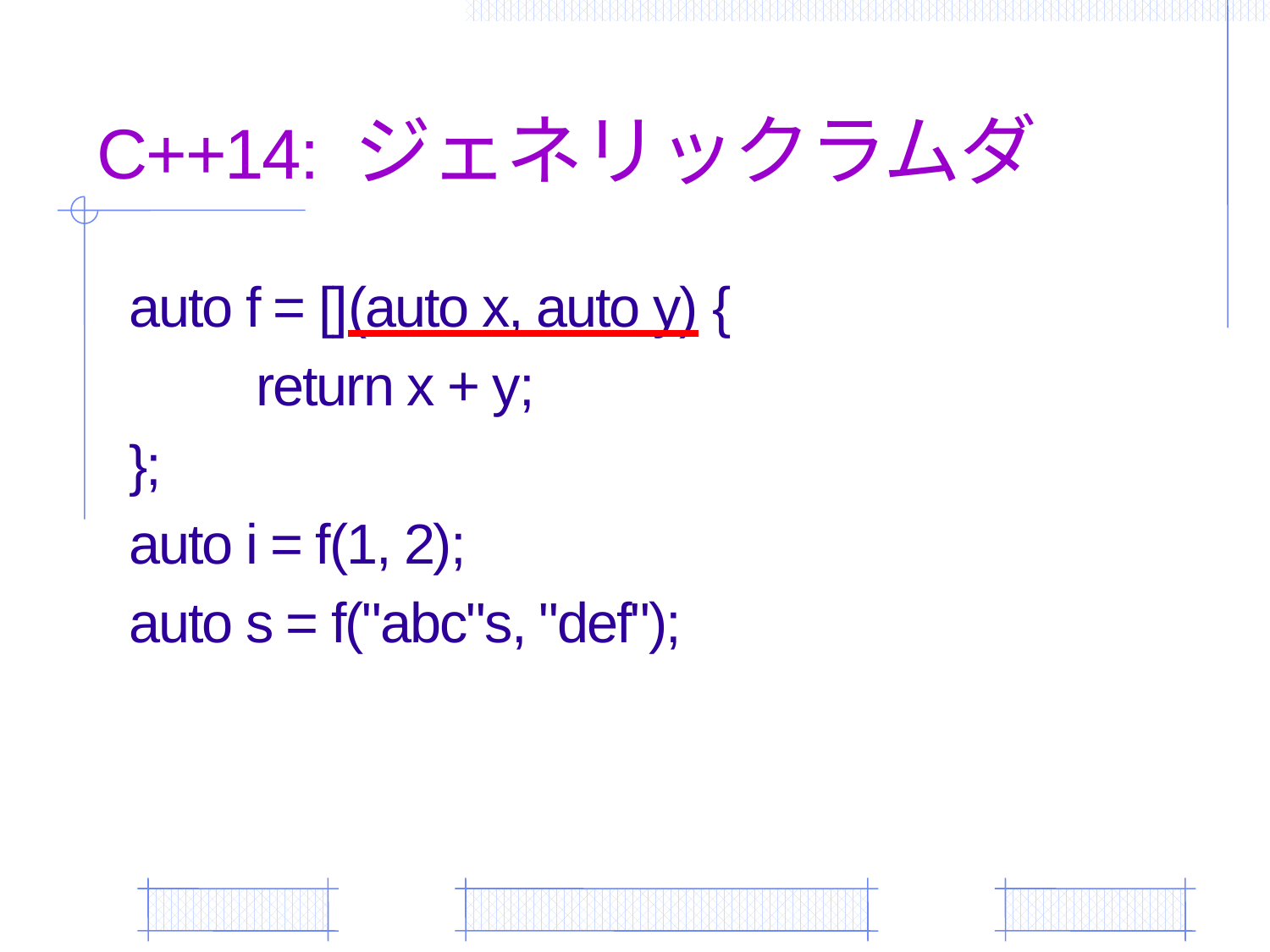

# C++14: ジェネリックラムダ
auto f = [](auto x, auto y) {
	return x + y;
};
auto i = f(1, 2);
auto s = f("abc"s, "def");